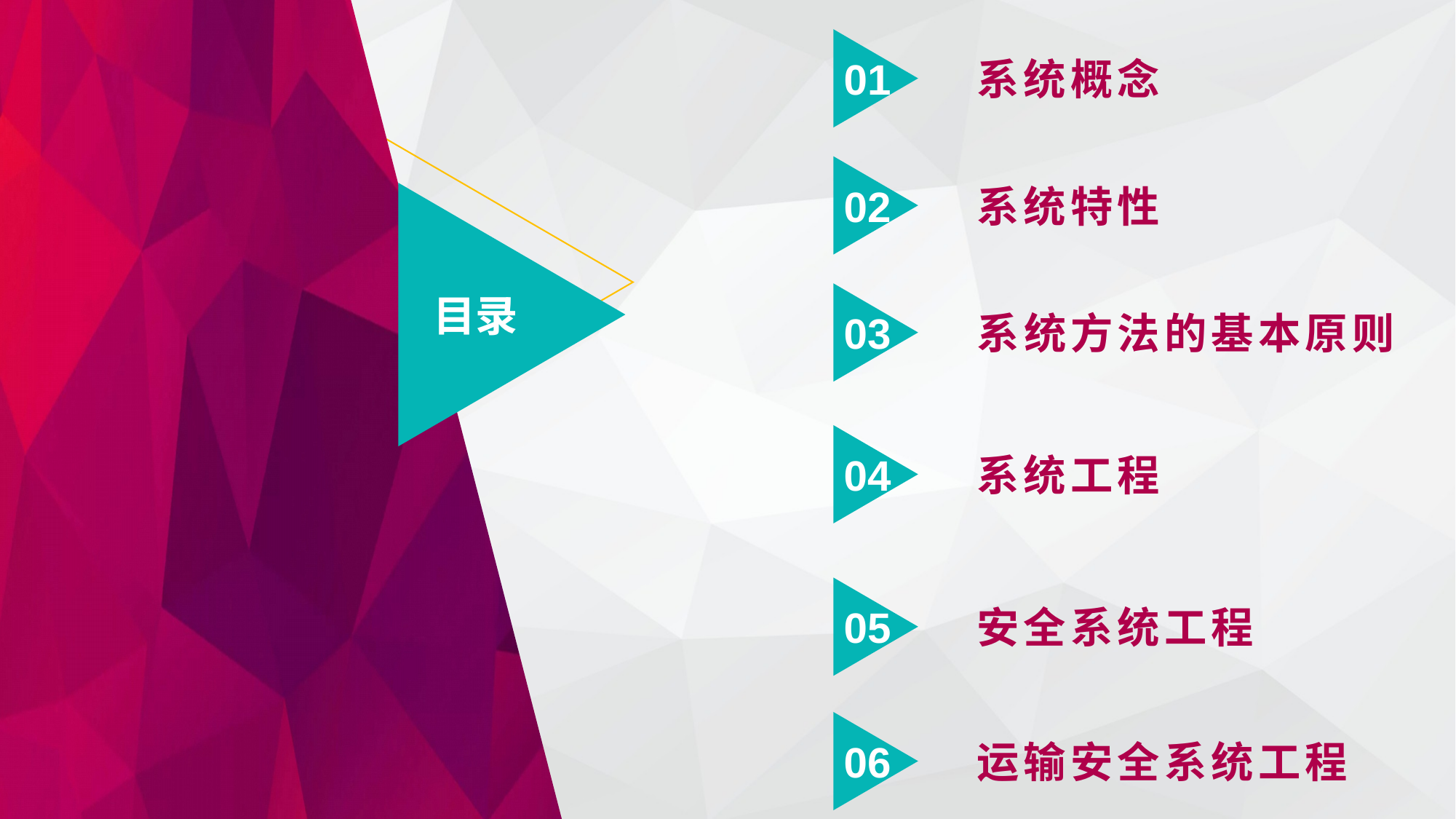

01
系统概念

02
系统特性

目录

03
系统方法的基本原则

04
系统工程

05
安全系统工程

06
运输安全系统工程